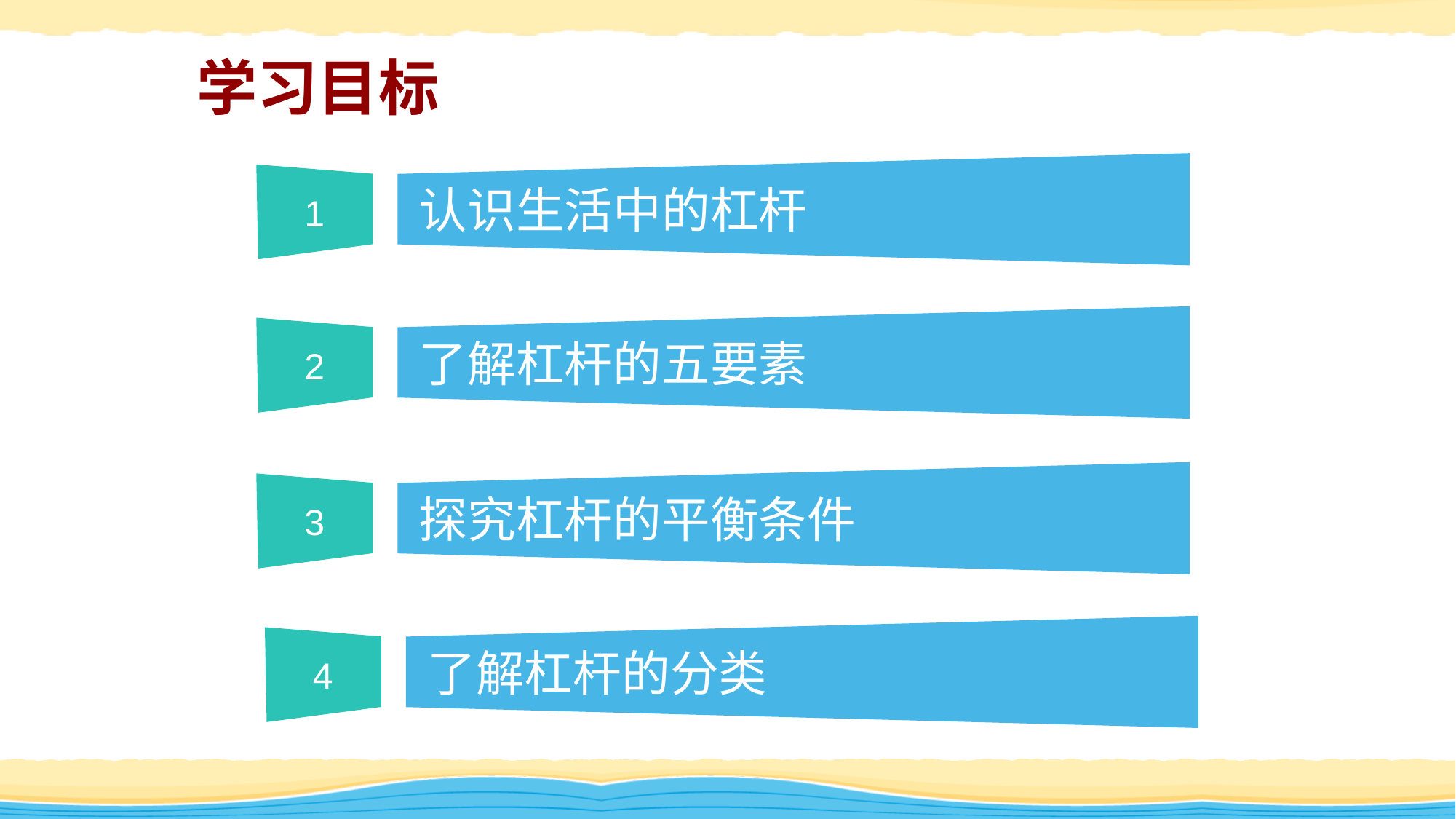

学习目标
认识生活中的杠杆
1
了解杠杆的五要素
2
探究杠杆的平衡条件
3
了解杠杆的分类
4